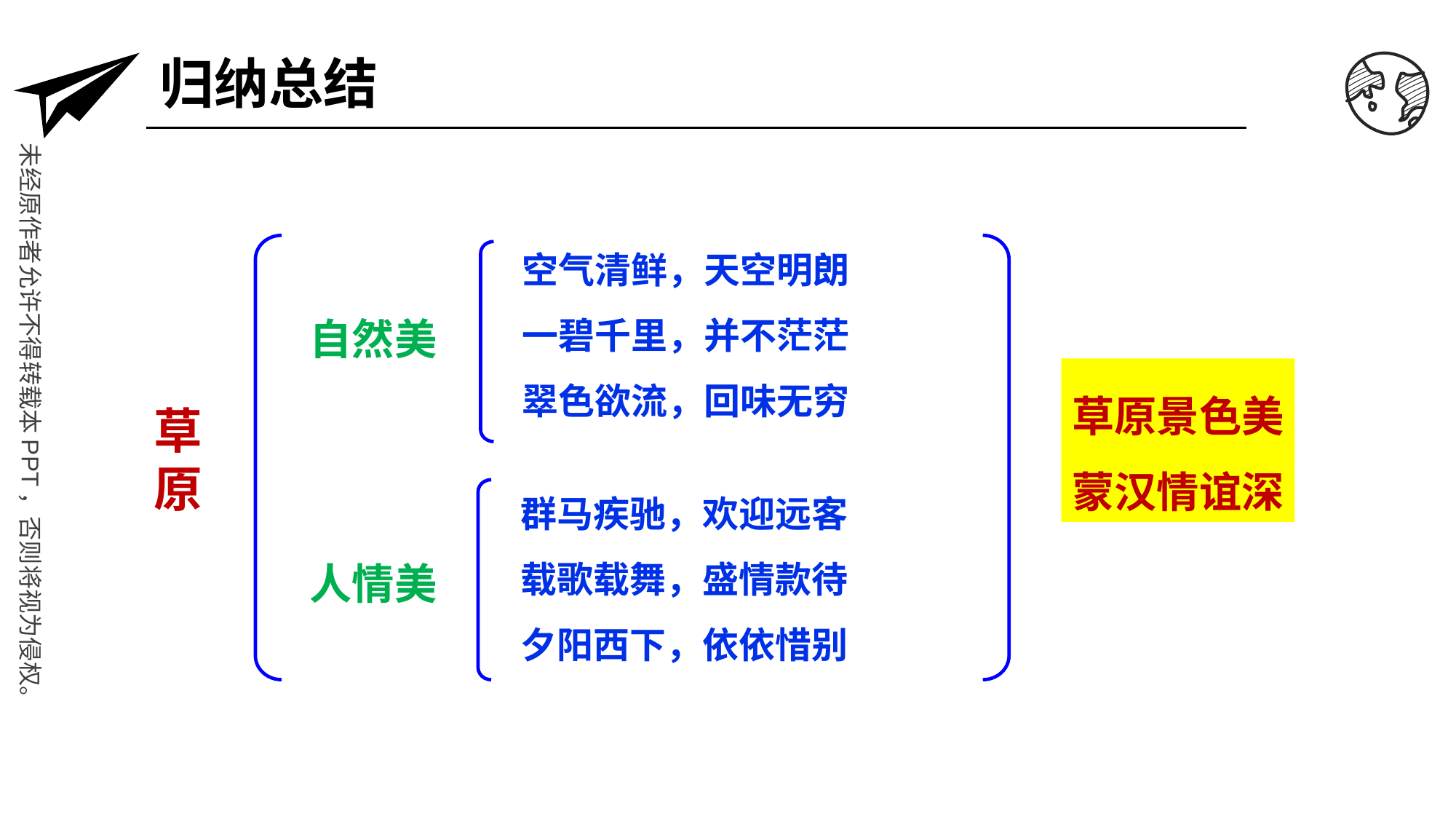

归纳总结
空气清鲜，天空明朗
一碧千里，并不茫茫
翠色欲流，回味无穷

自然美
草原景色美
蒙汉情谊深
草
原
群马疾驰，欢迎远客
载歌载舞，盛情款待
夕阳西下，依依惜别

人情美